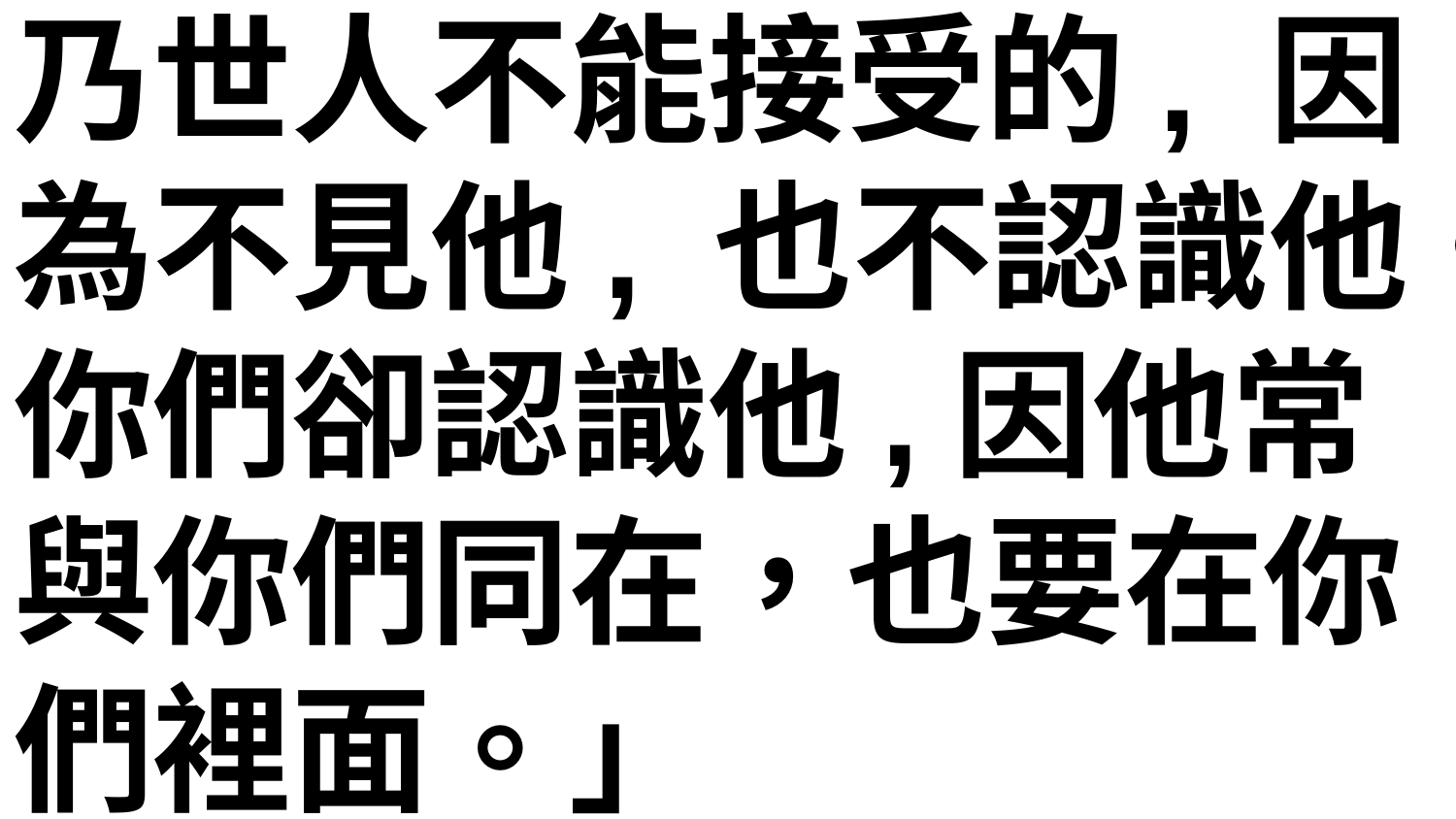

乃世人不能接受的, 因為不見他, 也不認識他。你們卻認識他,因他常與你們同在，也要在你們裡面。」